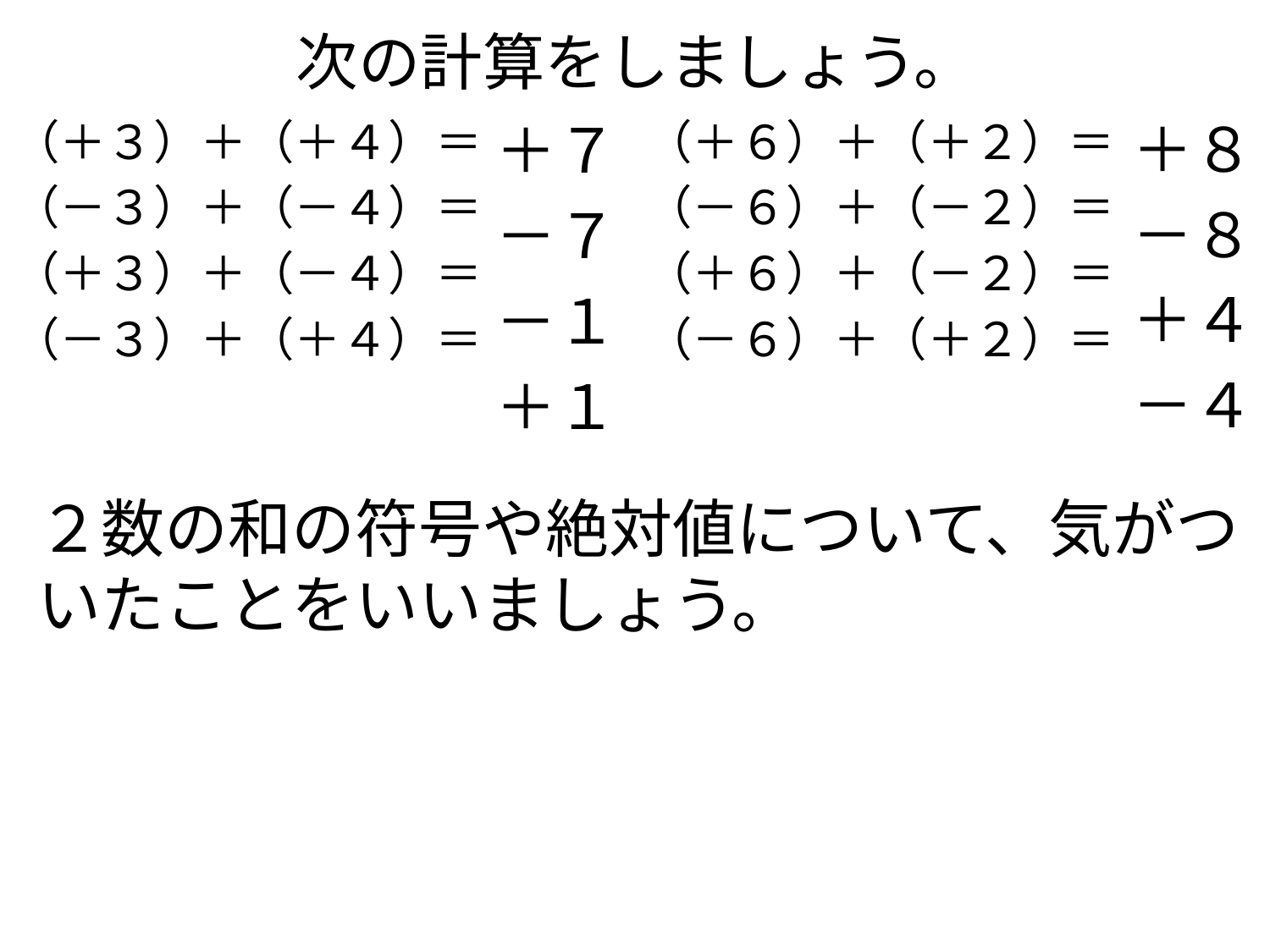

# 次の計算をしましょう。
＋８
－８
＋４
－４
（＋３）＋（＋４）＝
（－３）＋（－４）＝
（＋３）＋（－４）＝
（－３）＋（＋４）＝
＋７
－７
－１
＋１
（＋６）＋（＋２）＝
（－６）＋（－２）＝
（＋６）＋（－２）＝
（－６）＋（＋２）＝
２数の和の符号や絶対値について、気がついたことをいいましょう。